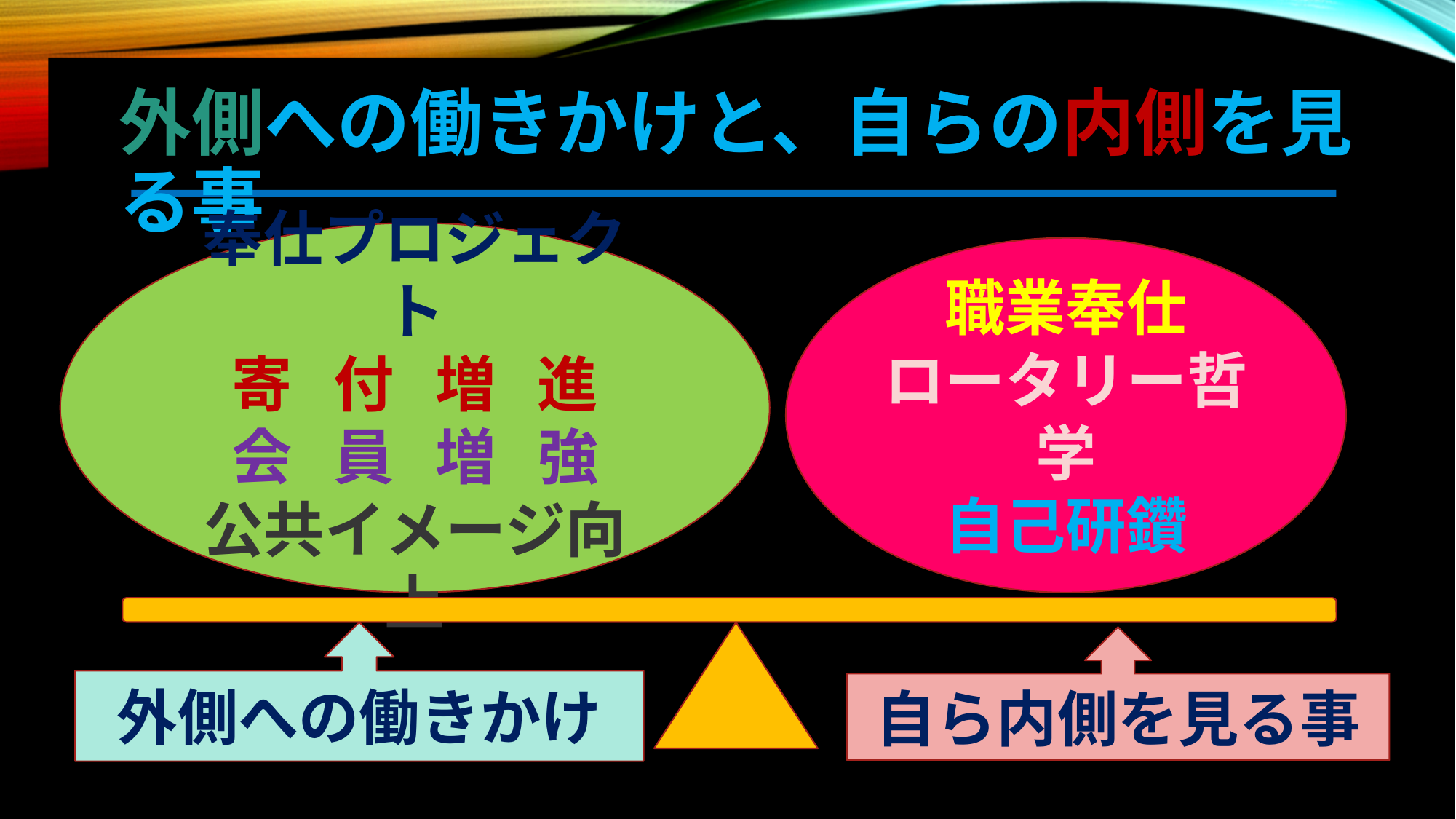

外側への働きかけと、自らの内側を見る事

奉仕プロジェクト
寄   付   増   進
会   員   増   強
公共イメージ向上

職業奉仕
ロータリー哲学
自己研鑽

外側への働きかけ
自ら内側を見る事